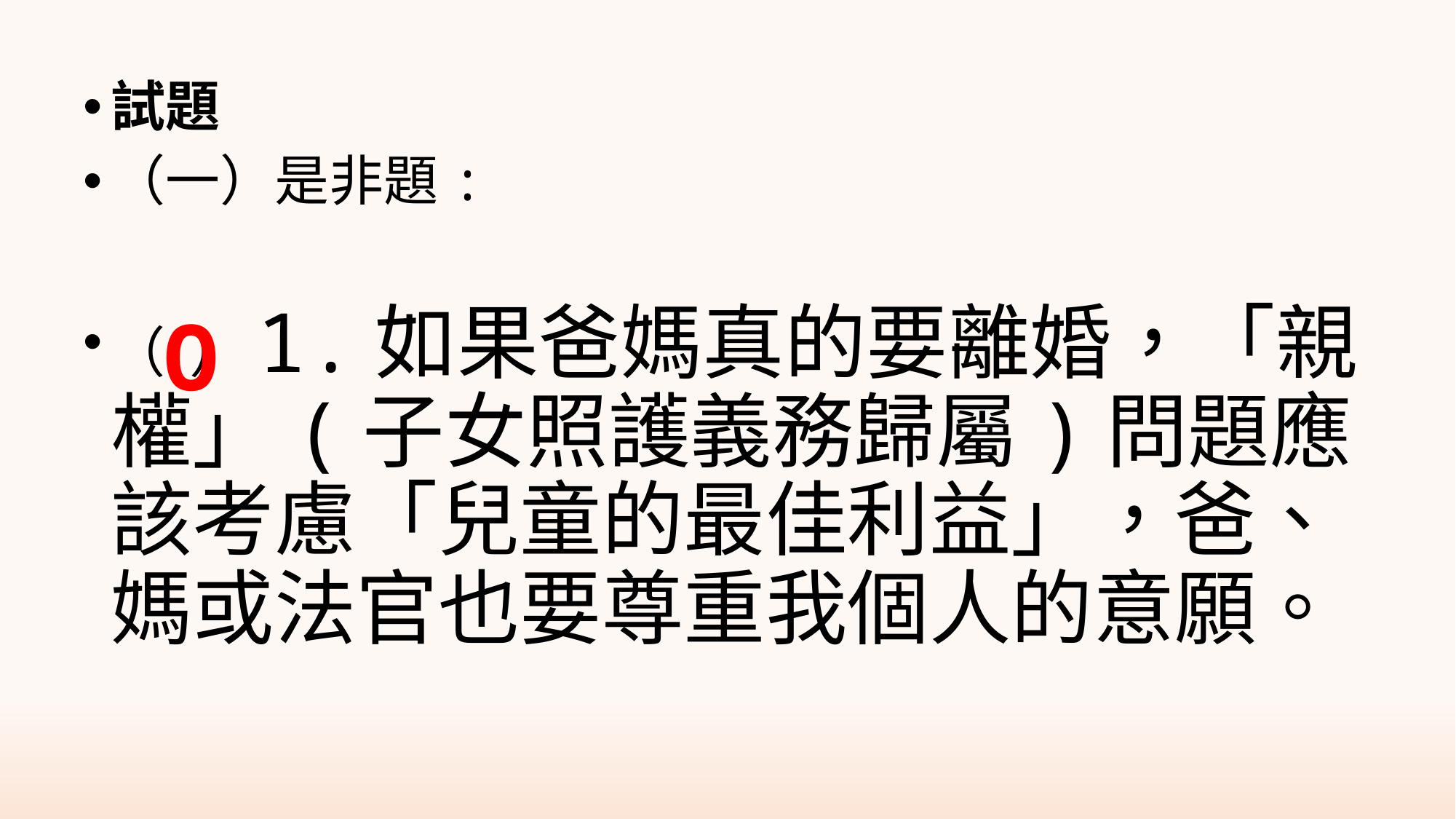

試題
（一）是非題:

（  ）1.如果爸媽真的要離婚，「親權」(子女照護義務歸屬)問題應該考慮「兒童的最佳利益」，爸、媽或法官也要尊重我個人的意願。
O